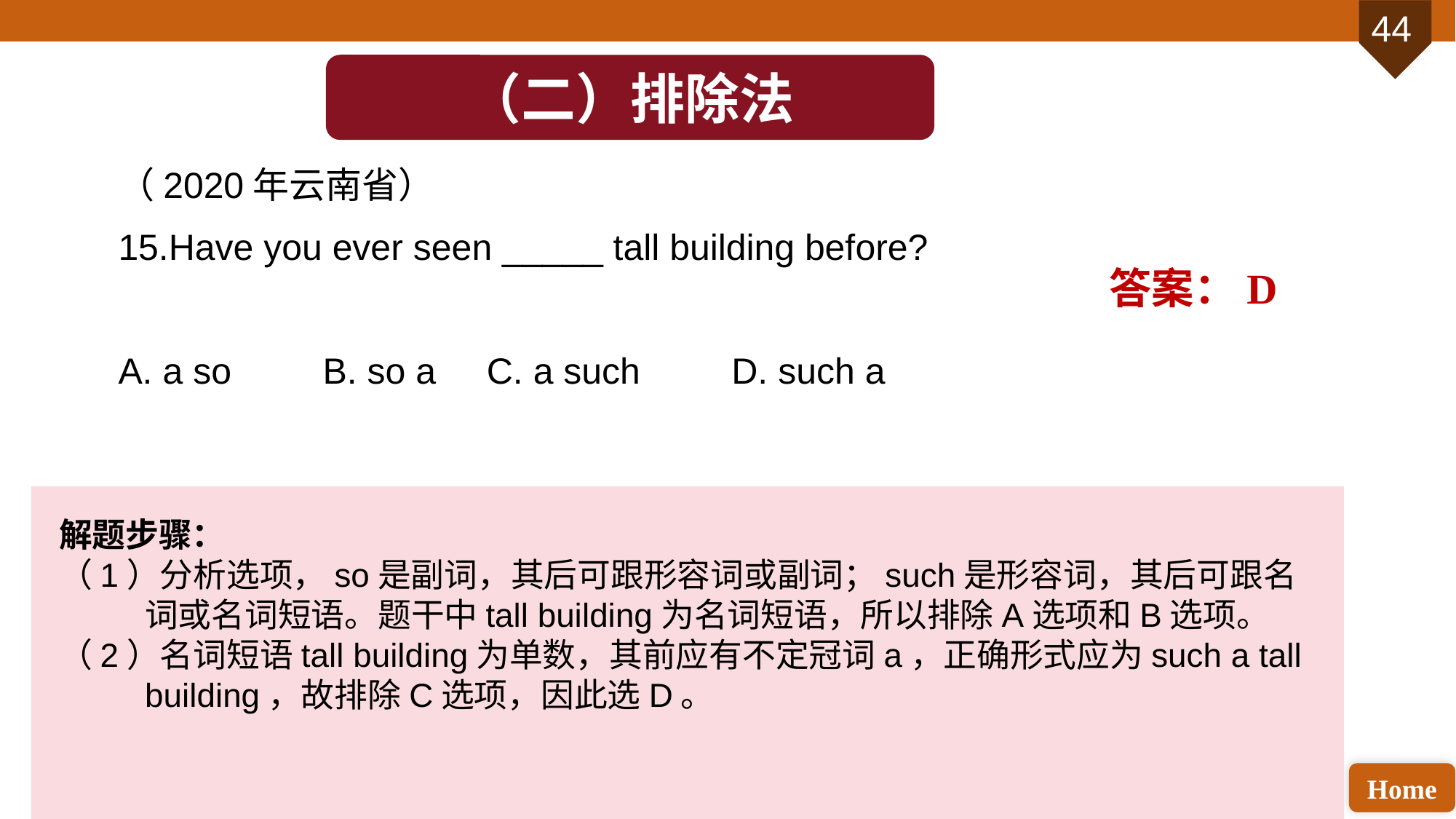

（二）排除法
（2020年云南省）
15.Have you ever seen _____ tall building before?

A. a so         B. so a     C. a such         D. such a

答案：D

解题步骤：
（1）分析选项，so是副词，其后可跟形容词或副词；such是形容词，其后可跟名词或名词短语。题干中tall building为名词短语，所以排除A选项和B选项。
（2）名词短语tall building为单数，其前应有不定冠词a，正确形式应为such a tall building，故排除C选项，因此选D。